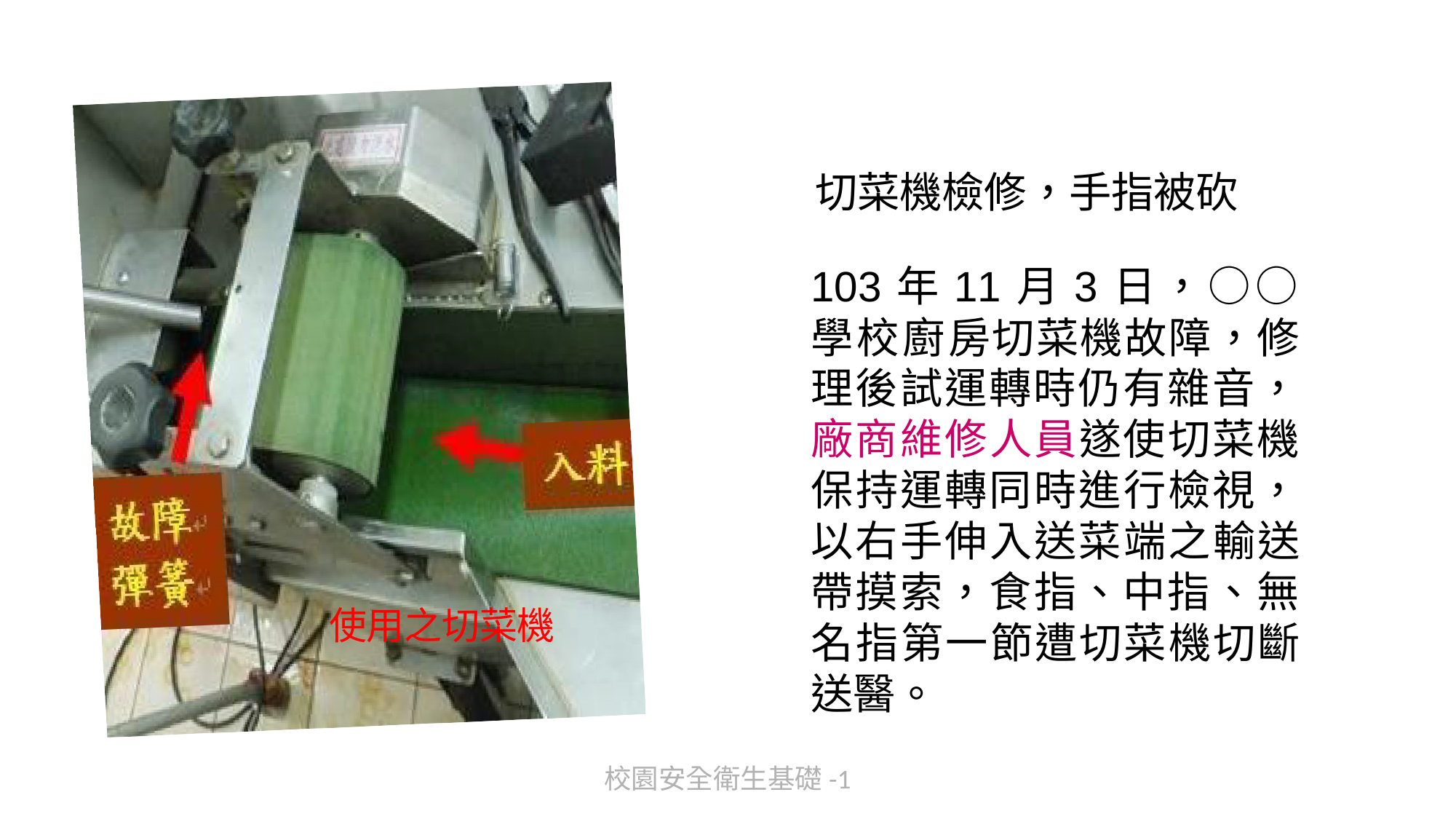

切菜機檢修，手指被砍
103年11月3日，○○學校廚房切菜機故障，修理後試運轉時仍有雜音，廠商維修人員遂使切菜機保持運轉同時進行檢視，以右手伸入送菜端之輸送帶摸索，食指、中指、無名指第一節遭切菜機切斷送醫。
使用之切菜機
校園安全衛生基礎-1
155